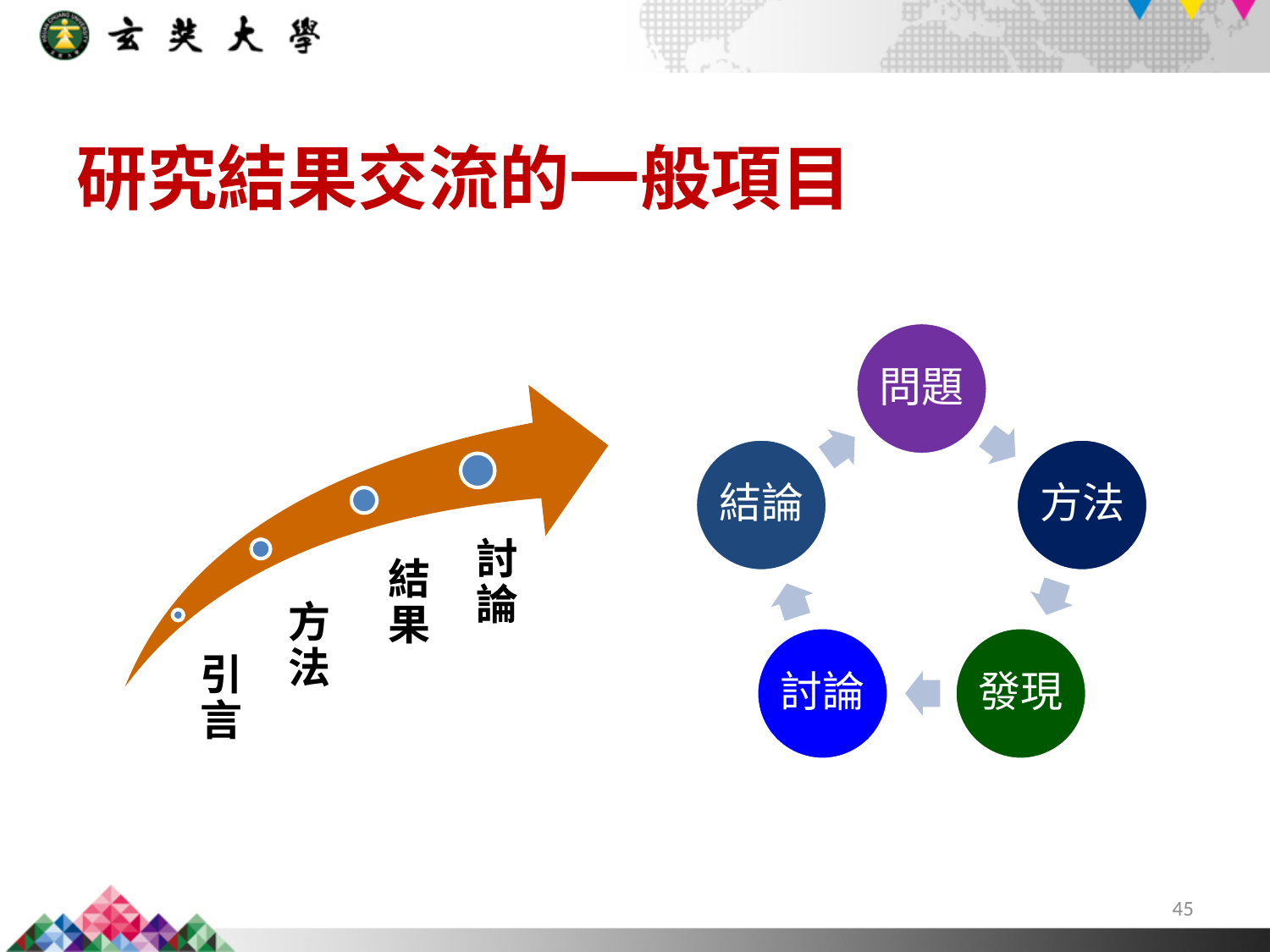

研究結果交流的一般項目

引言

方法

結果

討論
問題

方法

發現

討論

結論

45